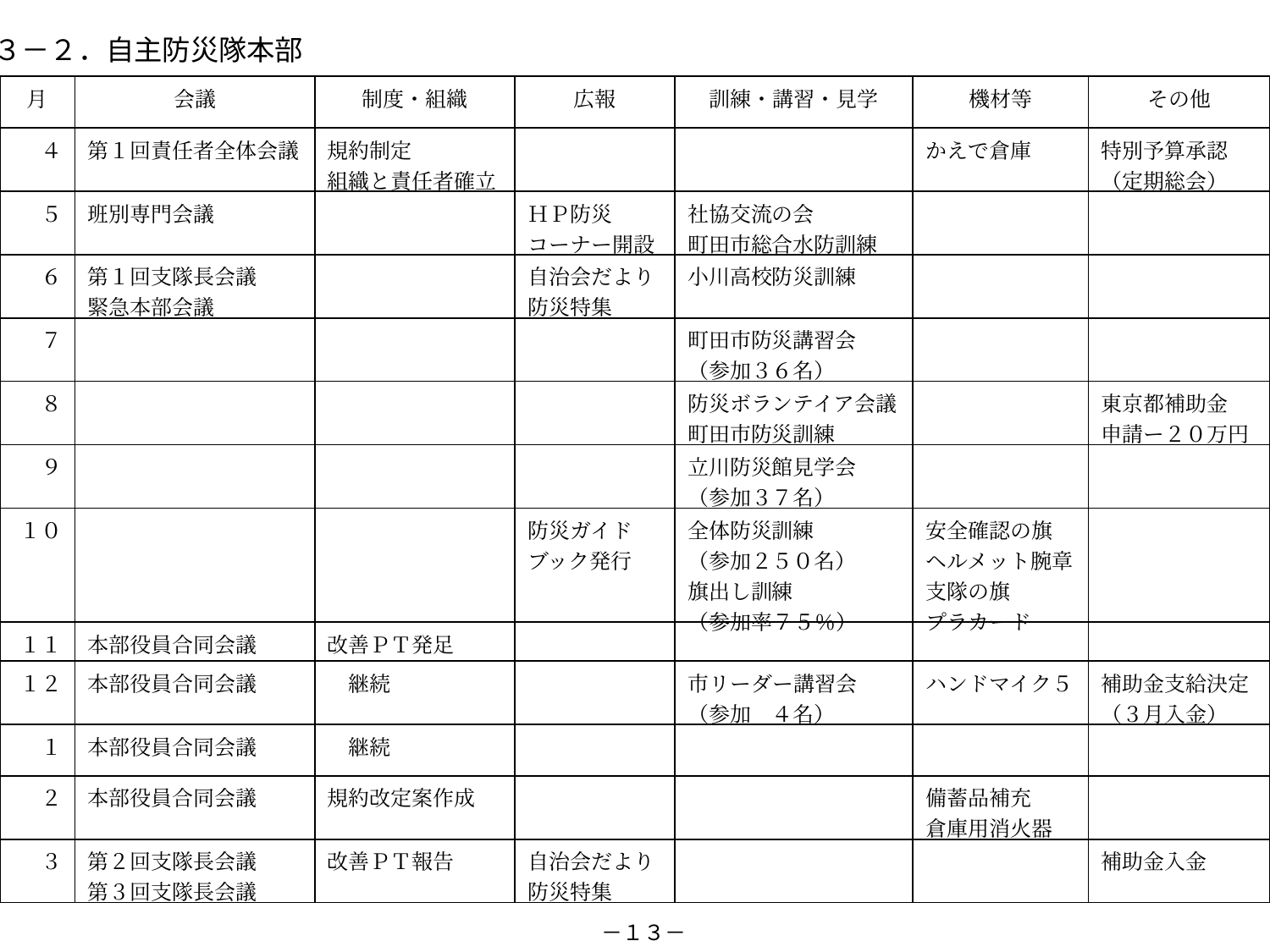

３－２．自主防災隊本部
| 月 | 会議 | 制度・組織 | 広報 | 訓練・講習・見学 | 機材等 | その他 |
| --- | --- | --- | --- | --- | --- | --- |
| ４ | 第１回責任者全体会議 | 規約制定 組織と責任者確立 |  |  | かえで倉庫 | 特別予算承認 （定期総会） |
| ５ | 班別専門会議 |  | ＨＰ防災 コーナー開設 | 社協交流の会 町田市総合水防訓練 |  |  |
| ６ | 第１回支隊長会議 緊急本部会議 |  | 自治会だより 防災特集 | 小川高校防災訓練 |  |  |
| ７ |  |  |  | 町田市防災講習会 （参加３６名） |  |  |
| ８ |  |  |  | 防災ボランテイア会議 町田市防災訓練 |  | 東京都補助金 申請ー２０万円 |
| ９ |  |  |  | 立川防災館見学会 （参加３７名） |  |  |
| １０ |  |  | 防災ガイドブック発行 | 全体防災訓練 （参加２５０名） 旗出し訓練 （参加率７５％） | 安全確認の旗 ヘルメット腕章 支隊の旗 プラカード |  |
| １１ | 本部役員合同会議 | 改善ＰＴ発足 |  |  |  |  |
| １２ | 本部役員合同会議 | 継続 |  | 市リーダー講習会 （参加　４名） | ハンドマイク５ | 補助金支給決定 （３月入金） |
| １ | 本部役員合同会議 | 継続 |  |  |  |  |
| ２ | 本部役員合同会議 | 規約改定案作成 |  |  | 備蓄品補充 倉庫用消火器 |  |
| ３ | 第２回支隊長会議 第３回支隊長会議 | 改善ＰＴ報告 | 自治会だより 防災特集 |  |  | 補助金入金 |
－１３－